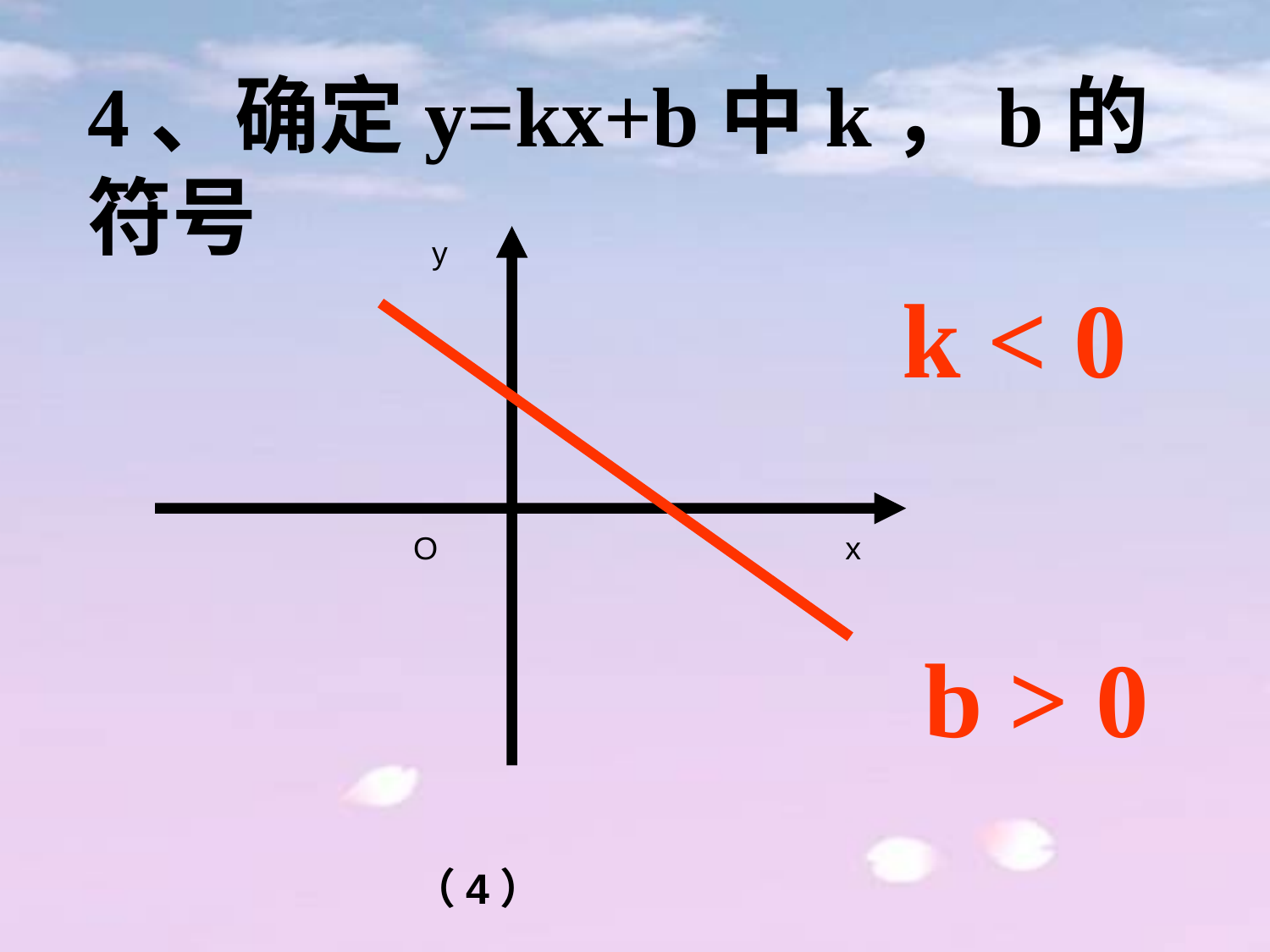

4、确定y=kx+b中k，b的符号
y

O
x
（4）
 k < 0
 b > 0